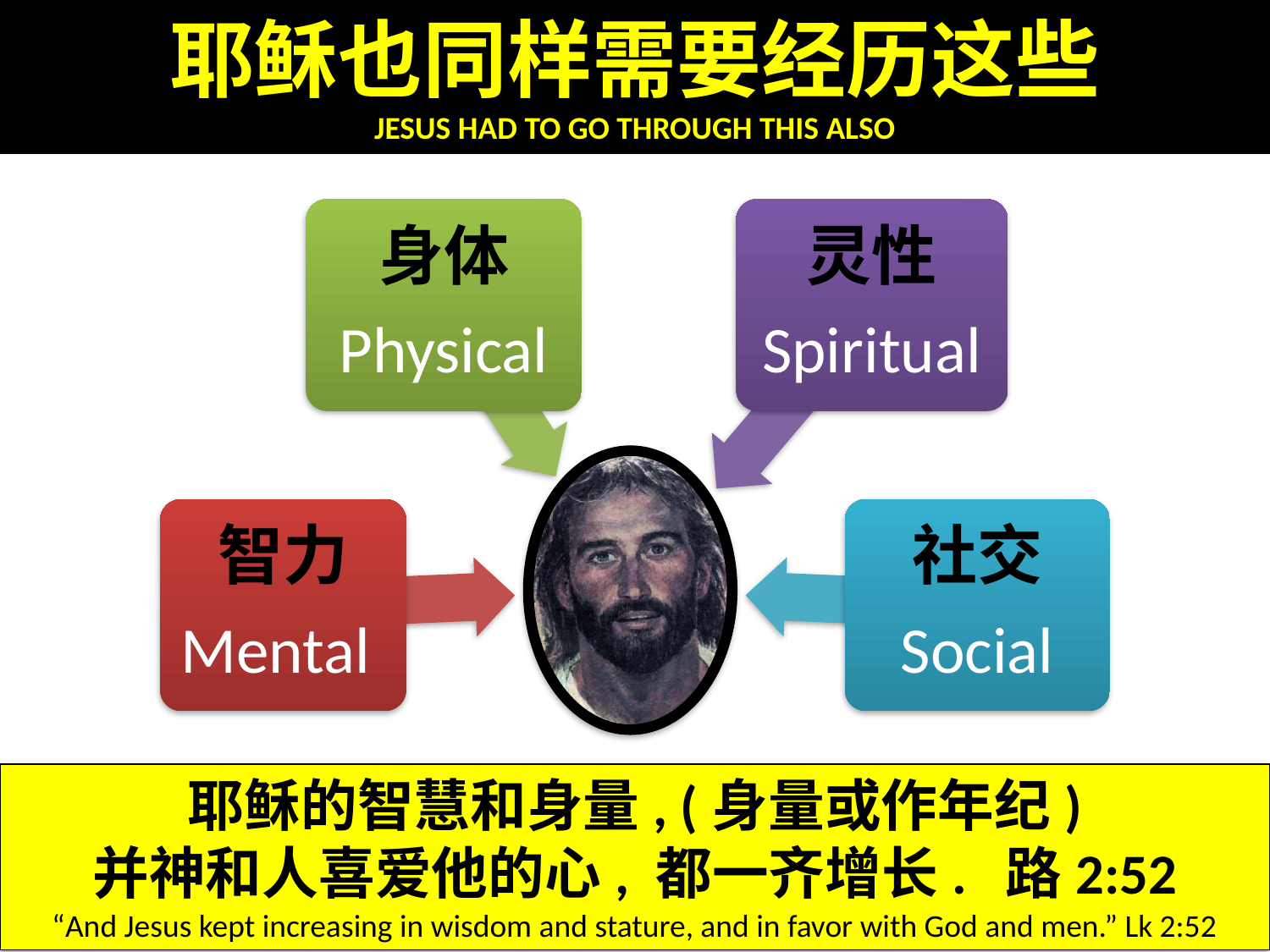

耶稣也同样需要经历这些
JESUS HAD TO GO THROUGH THIS ALSO

智力
Mental
身体
Physical
灵性
Spiritual
社交
Social
耶稣的智慧和身量, (身量或作年纪)
并神和人喜爱他的心, 都一齐增长.  路2:52
“And Jesus kept increasing in wisdom and stature, and in favor with God and men.” Lk 2:52